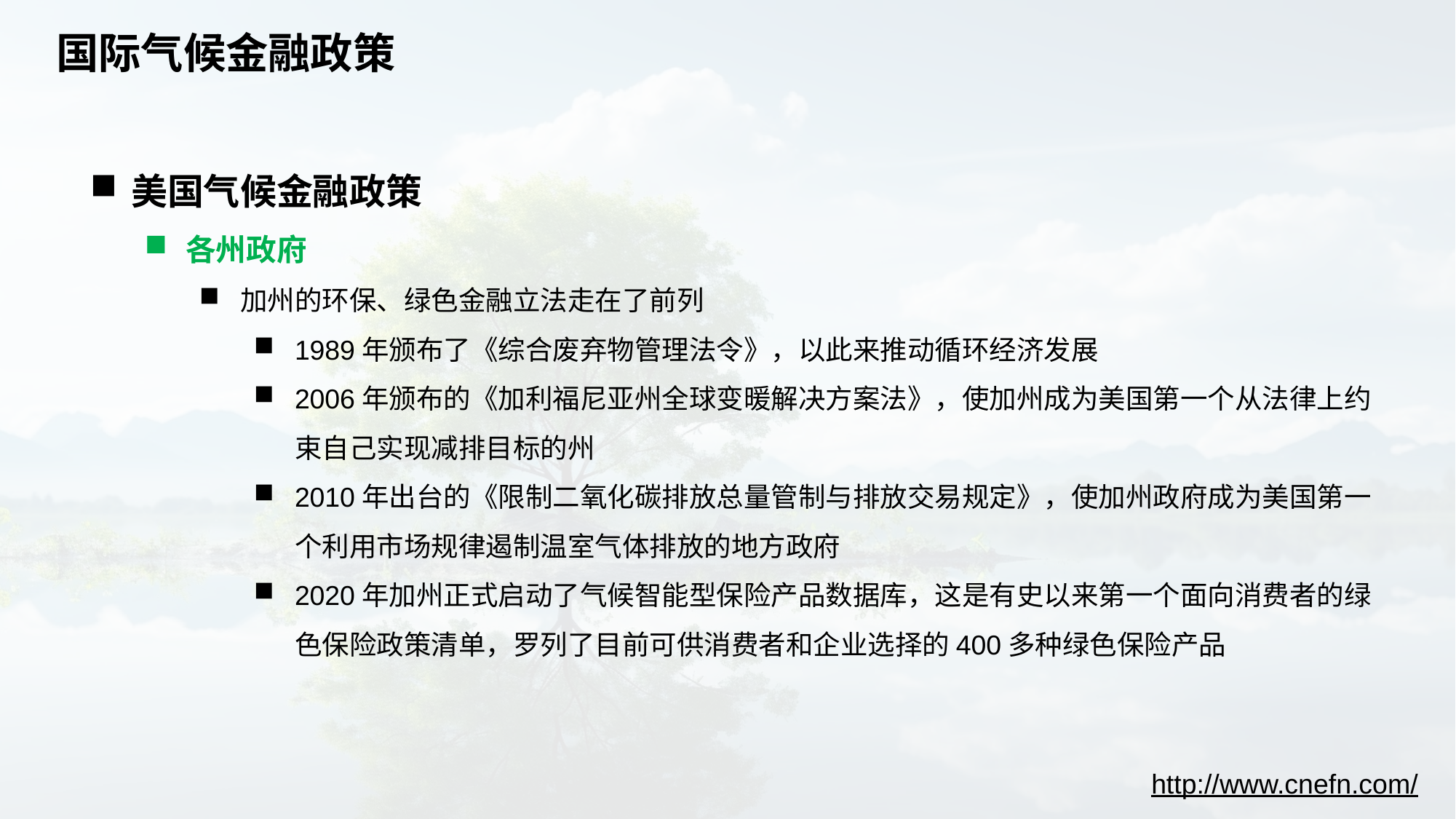

# 国际气候金融政策
美国气候金融政策
各州政府
加州的环保、绿色金融立法走在了前列
1989年颁布了《综合废弃物管理法令》，以此来推动循环经济发展
2006年颁布的《加利福尼亚州全球变暖解决方案法》，使加州成为美国第一个从法律上约束自己实现减排目标的州
2010年出台的《限制二氧化碳排放总量管制与排放交易规定》，使加州政府成为美国第一个利用市场规律遏制温室气体排放的地方政府
2020年加州正式启动了气候智能型保险产品数据库，这是有史以来第一个面向消费者的绿色保险政策清单，罗列了目前可供消费者和企业选择的400多种绿色保险产品